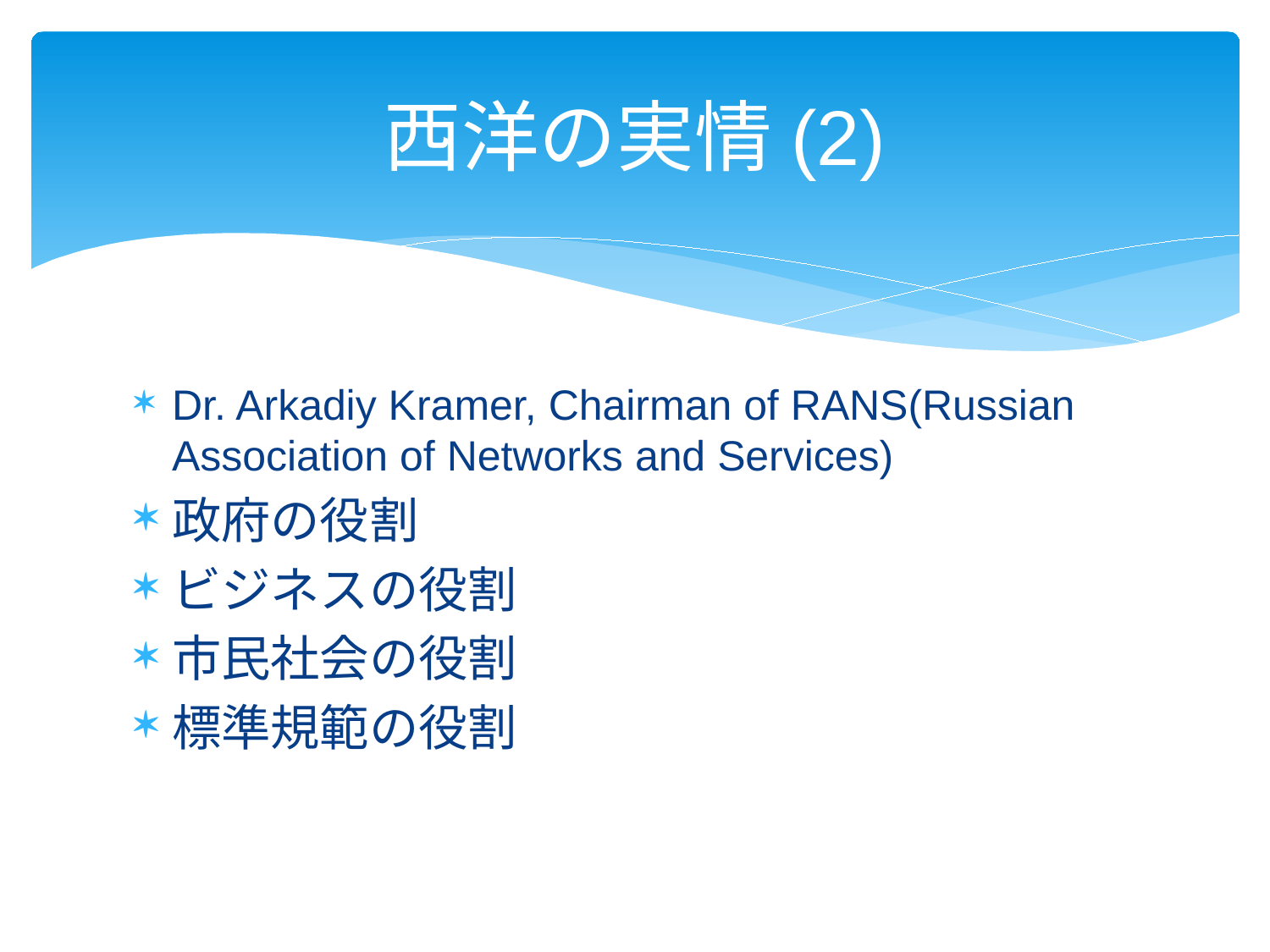

# 西洋の実情(2)
Dr. Arkadiy Kramer, Chairman of RANS(Russian Association of Networks and Services)
政府の役割
ビジネスの役割
市民社会の役割
標準規範の役割